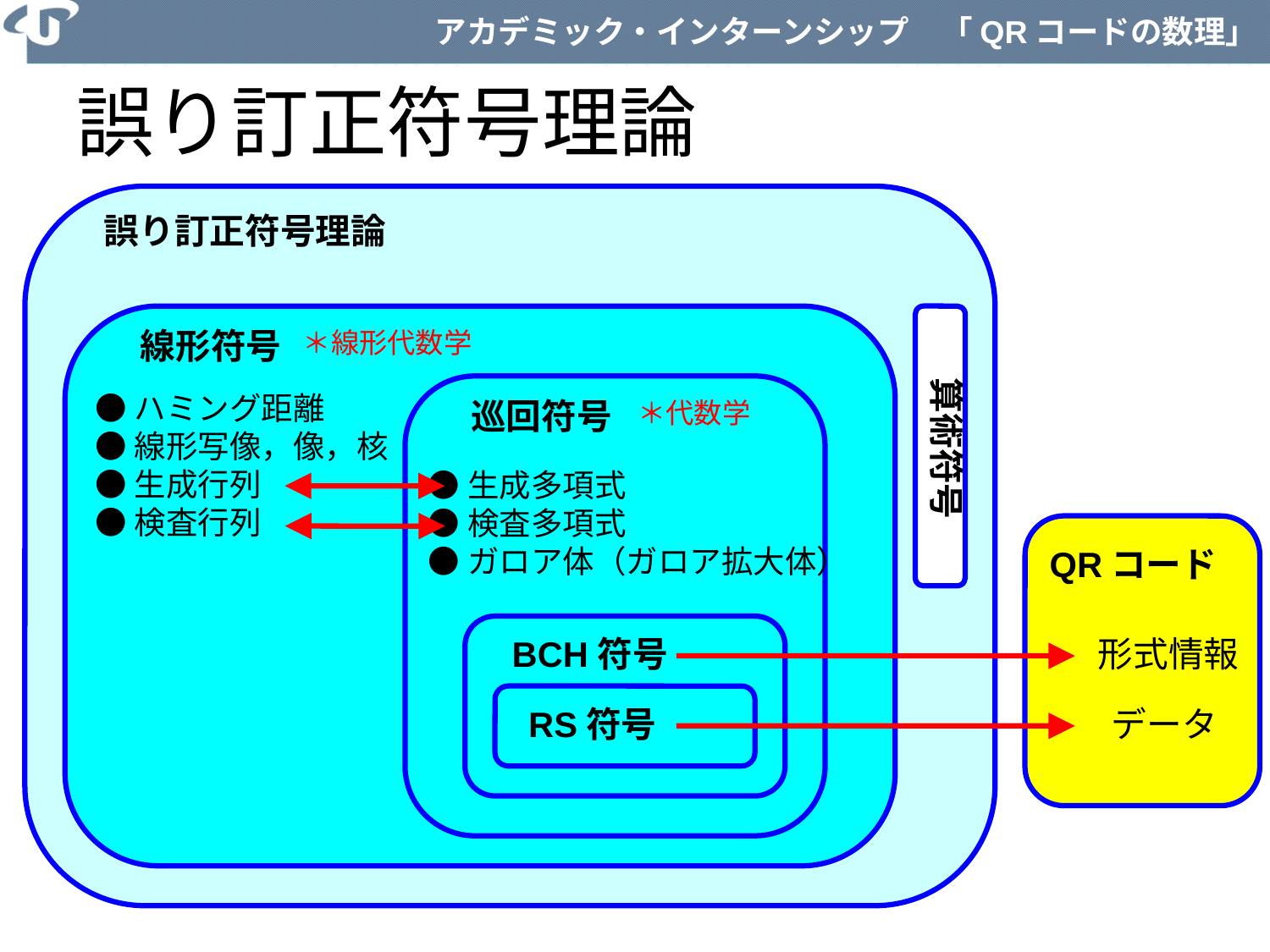

# 誤り訂正符号理論

誤り訂正符号理論

線形符号
＊線形代数学

算術符号.
●ハミング距離
●線形写像，像，核
●生成行列
●検査行列
巡回符号
＊代数学
●生成多項式
●検査多項式
●ガロア体（ガロア拡大体）

QRコード.

形式情報
BCH符号

データ
RS符号